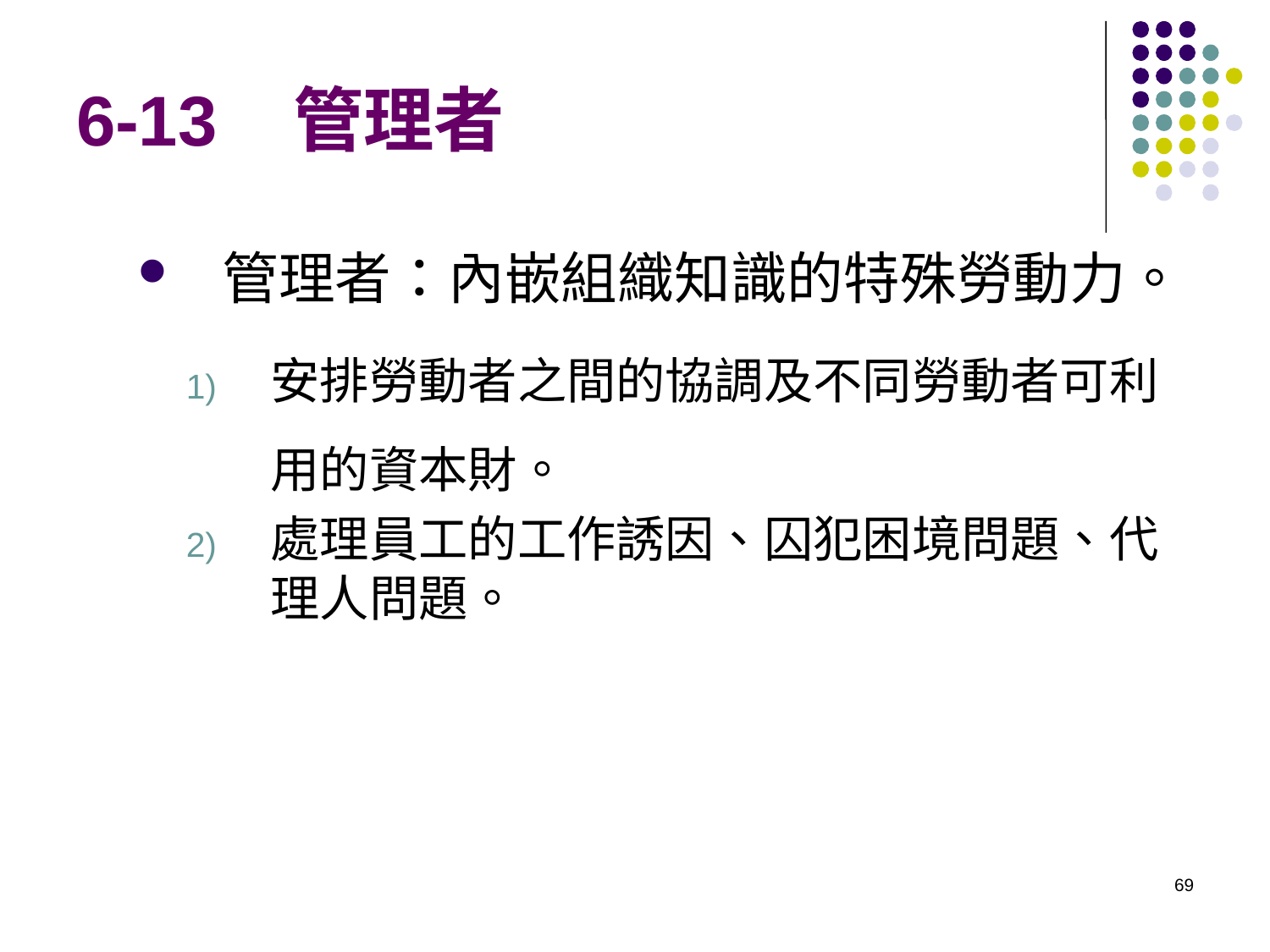

# 6-13   管理者
管理者：內嵌組織知識的特殊勞動力。
安排勞動者之間的協調及不同勞動者可利用的資本財。
處理員工的工作誘因、囚犯困境問題、代理人問題。

69